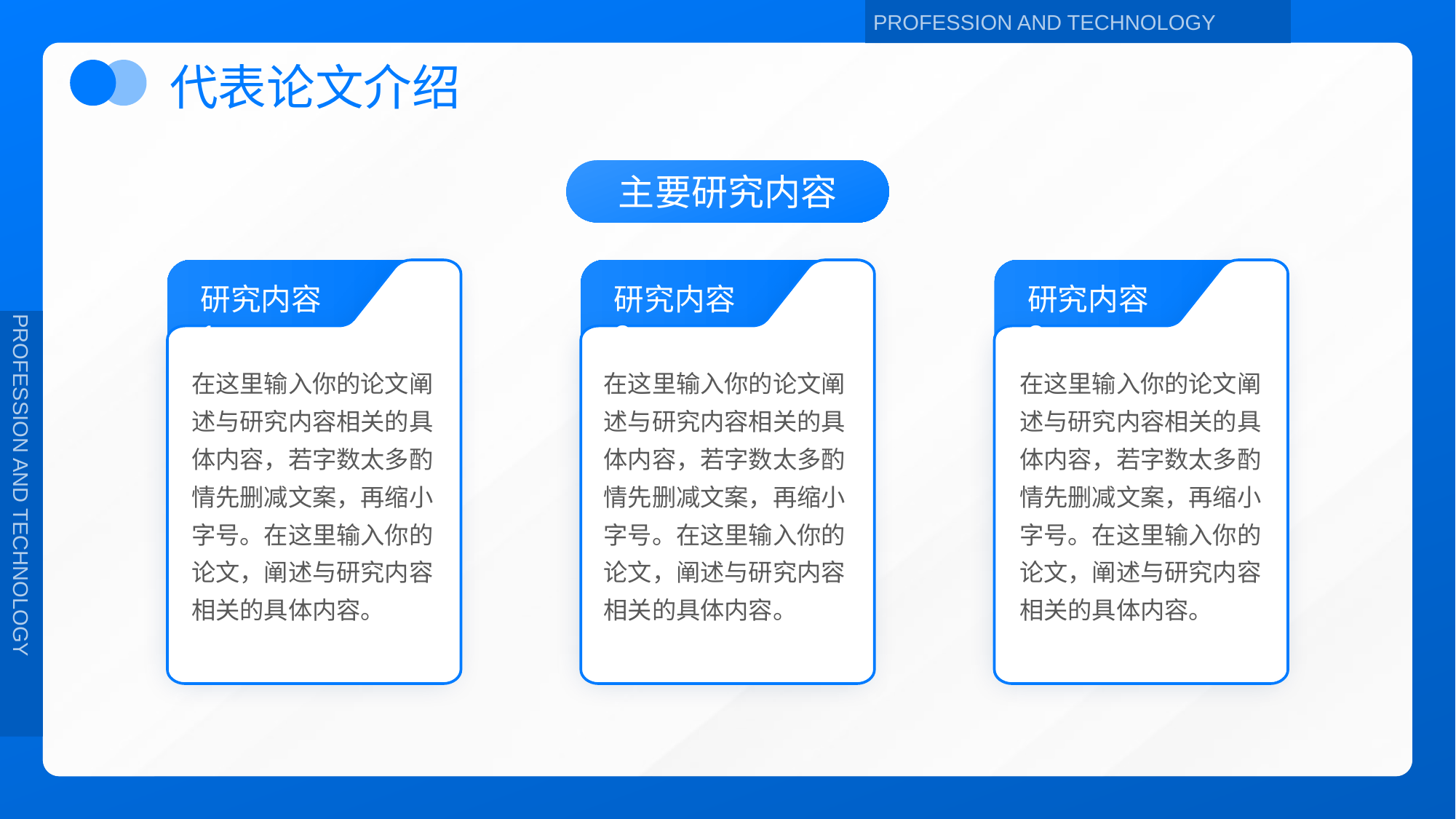

代表论文介绍

主要研究内容

研究内容1
研究内容2
研究内容3
在这里输入你的论文阐述与研究内容相关的具体内容，若字数太多酌情先删减文案，再缩小字号。在这里输入你的论文，阐述与研究内容相关的具体内容。
在这里输入你的论文阐述与研究内容相关的具体内容，若字数太多酌情先删减文案，再缩小字号。在这里输入你的论文，阐述与研究内容相关的具体内容。
在这里输入你的论文阐述与研究内容相关的具体内容，若字数太多酌情先删减文案，再缩小字号。在这里输入你的论文，阐述与研究内容相关的具体内容。